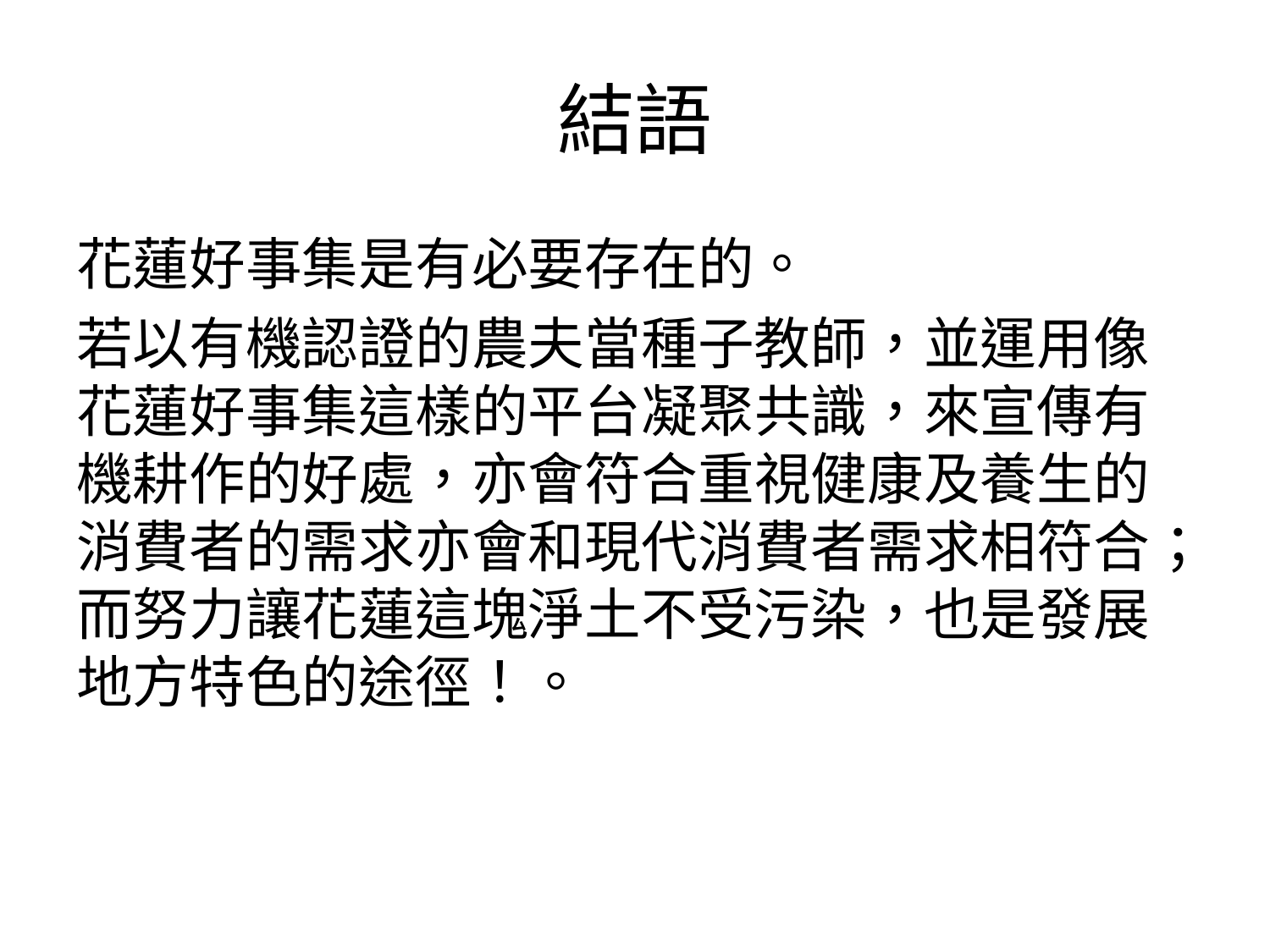

# 結語
花蓮好事集是有必要存在的。
若以有機認證的農夫當種子教師，並運用像花蓮好事集這樣的平台凝聚共識，來宣傳有機耕作的好處，亦會符合重視健康及養生的消費者的需求亦會和現代消費者需求相符合；而努力讓花蓮這塊淨土不受污染，也是發展地方特色的途徑！。